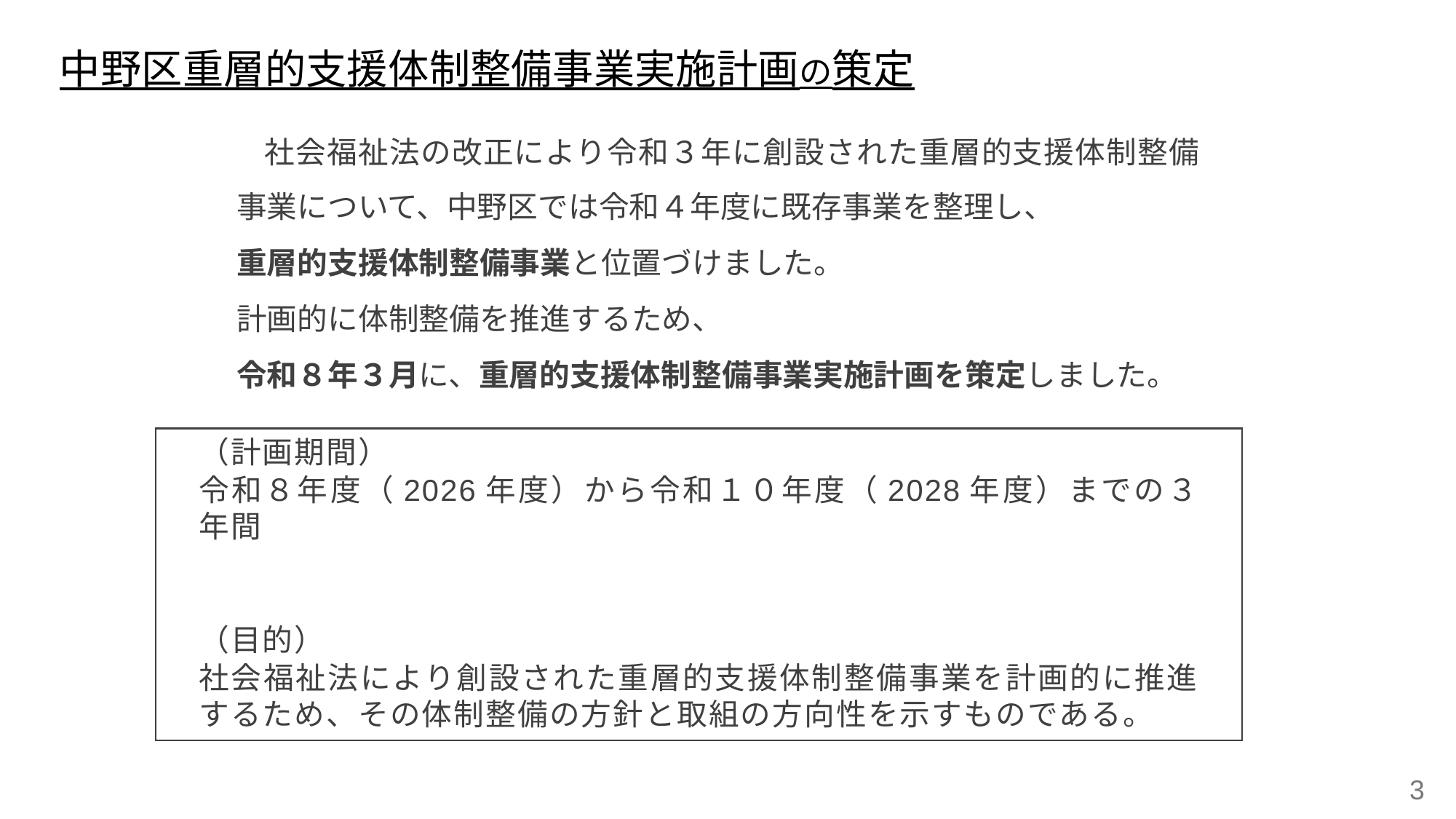

中野区重層的支援体制整備事業実施計画の策定
　社会福祉法の改正により令和３年に創設された重層的支援体制整備事業について、中野区では令和４年度に既存事業を整理し、
重層的支援体制整備事業と位置づけました。
計画的に体制整備を推進するため、
令和８年３月に、重層的支援体制整備事業実施計画を策定しました。
（計画期間）
令和８年度（2026年度）から令和１０年度（2028年度）までの３年間

（目的）
社会福祉法により創設された重層的支援体制整備事業を計画的に推進するため、その体制整備の方針と取組の方向性を示すものである。

3